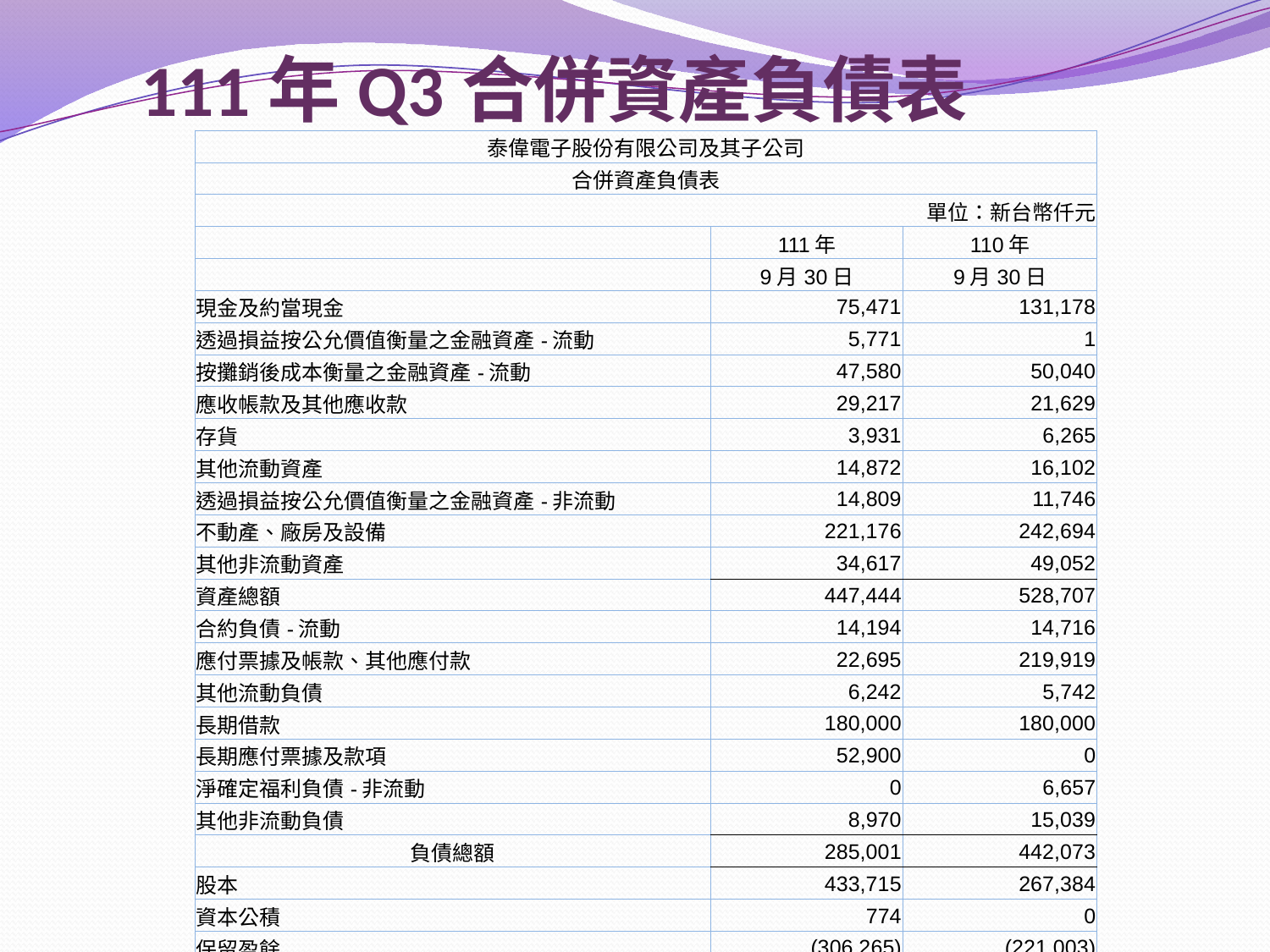

# 111年Q3合併資產負債表
| 泰偉電子股份有限公司及其子公司 |  |  |
| --- | --- | --- |
| 合併資產負債表 |  |  |
| 單位：新台幣仟元 |  |  |
|  | 111年 | 110年 |
|  | 9月30日 | 9月30日 |
| 現金及約當現金 | 75,471 | 131,178 |
| 透過損益按公允價值衡量之金融資產-流動 | 5,771 | 1 |
| 按攤銷後成本衡量之金融資產-流動 | 47,580 | 50,040 |
| 應收帳款及其他應收款 | 29,217 | 21,629 |
| 存貨 | 3,931 | 6,265 |
| 其他流動資產 | 14,872 | 16,102 |
| 透過損益按公允價值衡量之金融資產-非流動 | 14,809 | 11,746 |
| 不動產、廠房及設備 | 221,176 | 242,694 |
| 其他非流動資產 | 34,617 | 49,052 |
| 資產總額 | 447,444 | 528,707 |
| 合約負債-流動 | 14,194 | 14,716 |
| 應付票據及帳款、其他應付款 | 22,695 | 219,919 |
| 其他流動負債 | 6,242 | 5,742 |
| 長期借款 | 180,000 | 180,000 |
| 長期應付票據及款項 | 52,900 | 0 |
| 淨確定福利負債-非流動 | 0 | 6,657 |
| 其他非流動負債 | 8,970 | 15,039 |
| 負債總額 | 285,001 | 442,073 |
| 股本 | 433,715 | 267,384 |
| 資本公積 | 774 | 0 |
| 保留盈餘 | (306,265) | (221,003) |
| 其他權益 | 19,433 | 18,541 |
| 非控制股權 | 14,786 | 21,712 |
| 權益總計 | 162,443 | 86,634 |
| 負債及權益總計 | 447,444 | 528,707 |